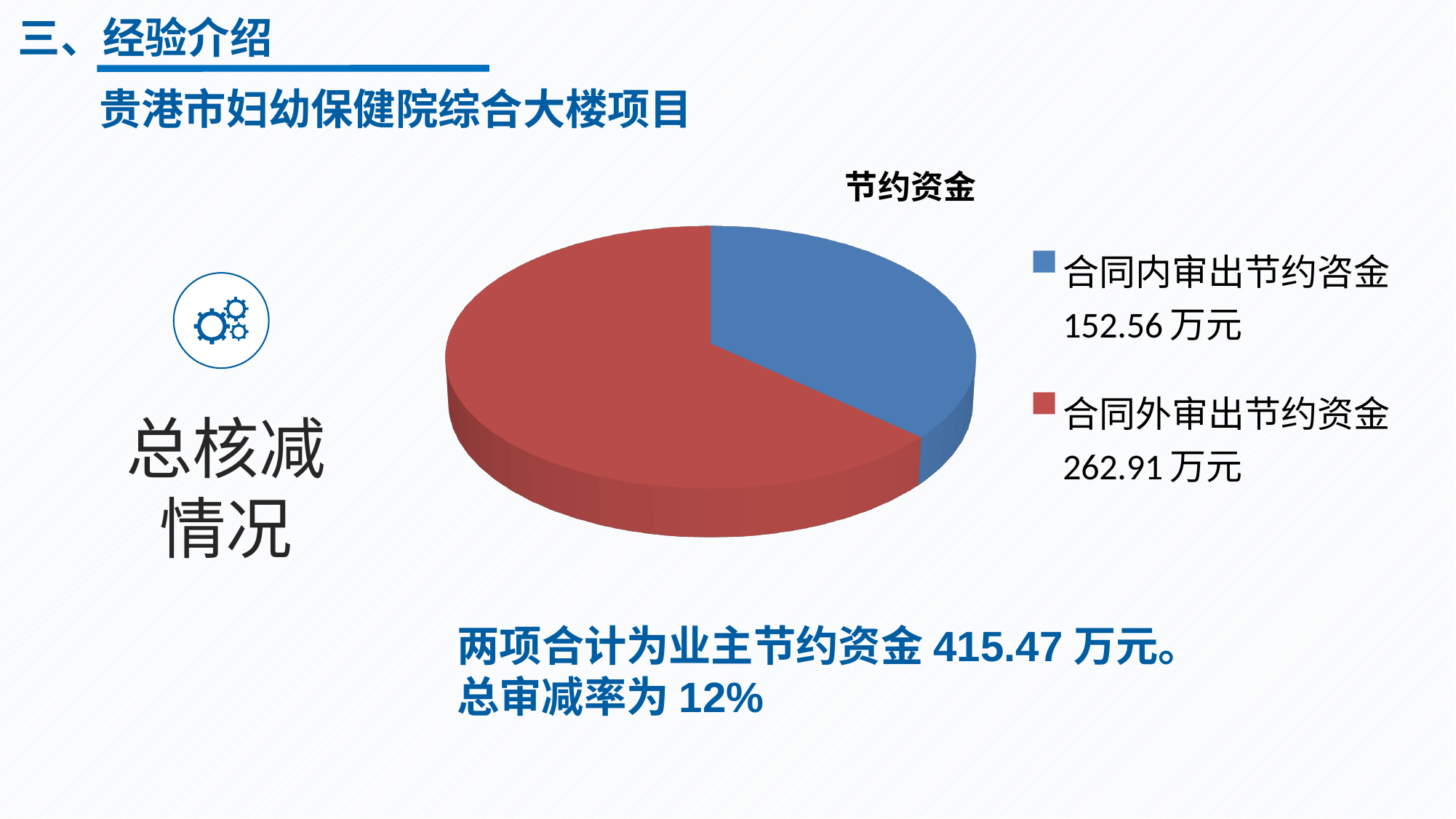

三、经验介绍
贵港市妇幼保健院综合大楼项目

[unsupported chart]

总核减情况
两项合计为业主节约资金415.47万元。
总审减率为12%